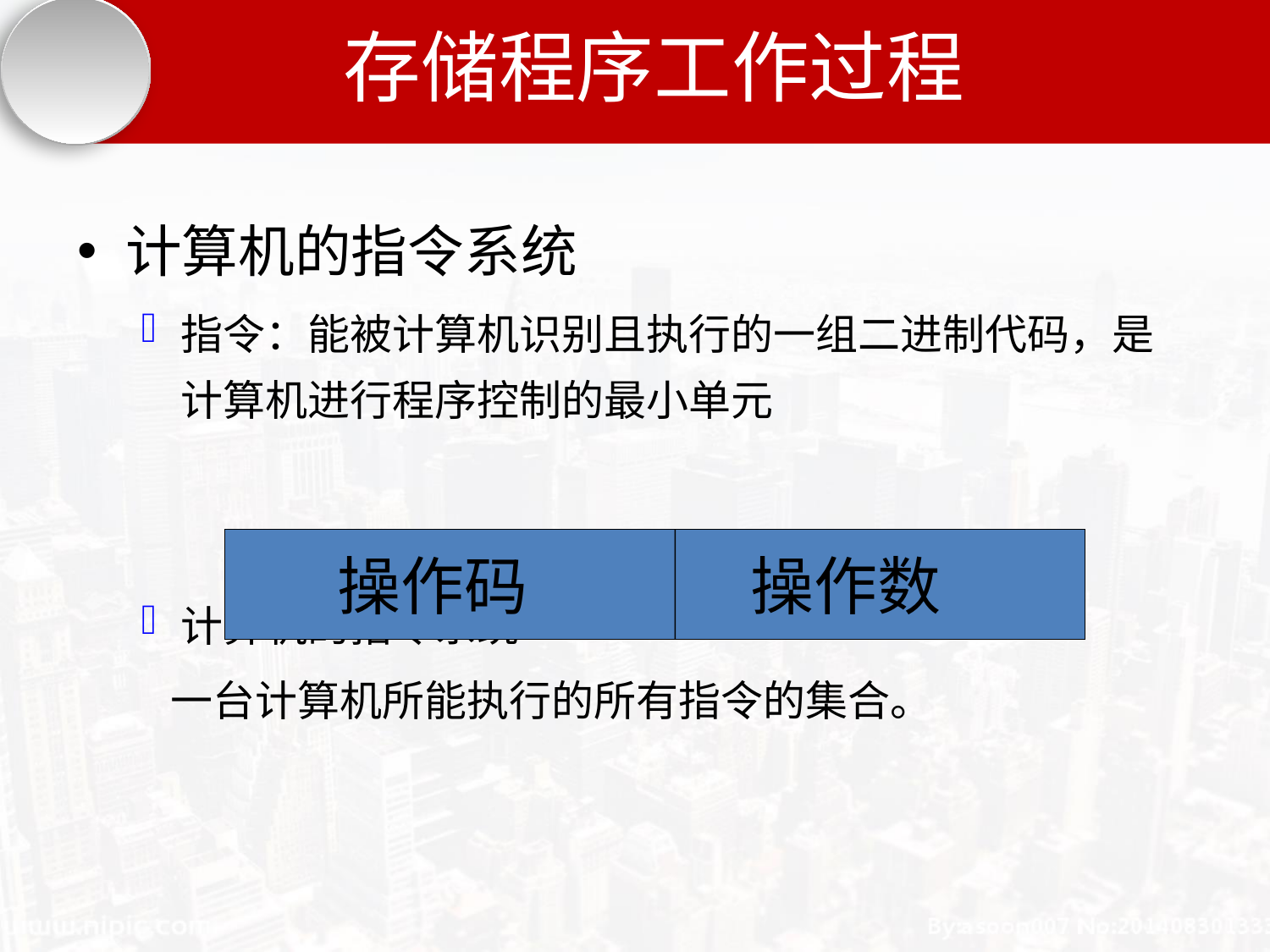

# 存储程序工作过程
计算机的指令系统
指令：能被计算机识别且执行的一组二进制代码，是计算机进行程序控制的最小单元

计算机的指令系统
  一台计算机所能执行的所有指令的集合。
      操作码                           操作数

25